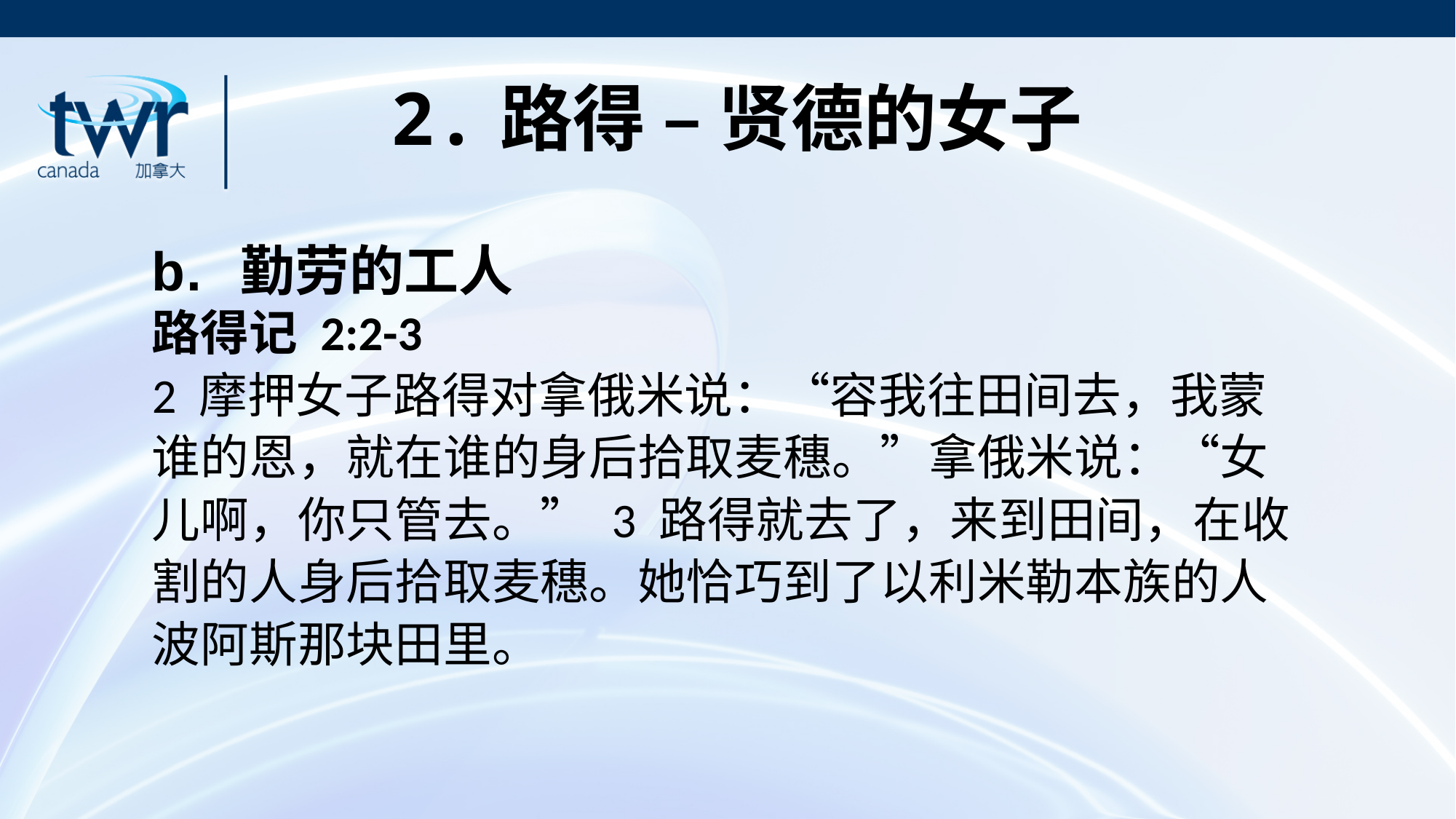

2.	路得 – 贤德的女子
勤劳的工人
路得记 2:2-3
2 摩押女子路得对拿俄米说：“容我往田间去，我蒙谁的恩，就在谁的身后拾取麦穗。”拿俄米说：“女儿啊，你只管去。” 3 路得就去了，来到田间，在收割的人身后拾取麦穗。她恰巧到了以利米勒本族的人波阿斯那块田里。